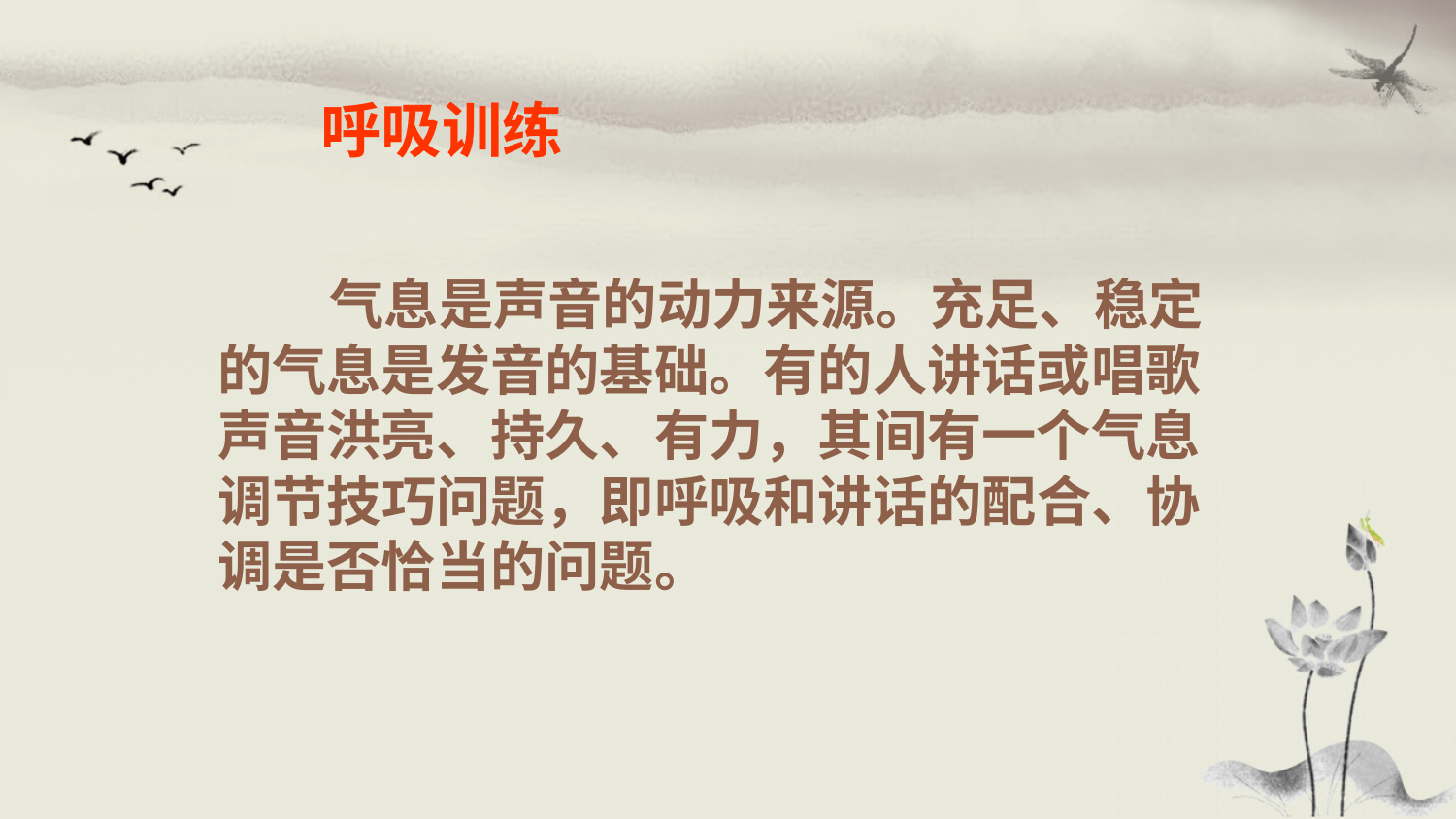

呼吸训练

        气息是声音的动力来源。充足、稳定的气息是发音的基础。有的人讲话或唱歌声音洪亮、持久、有力，其间有一个气息调节技巧问题，即呼吸和讲话的配合、协调是否恰当的问题。